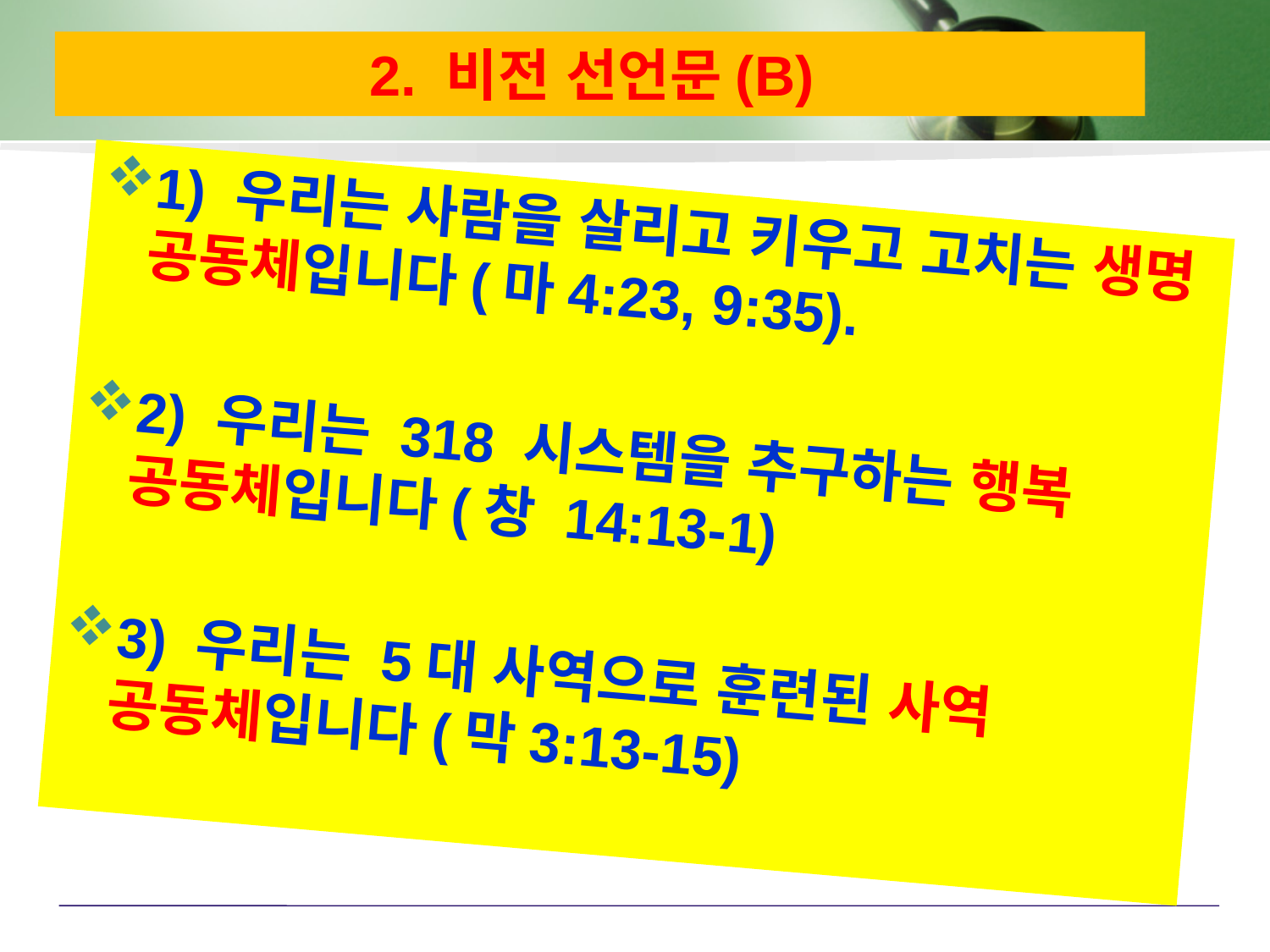

# 2. 비전 선언문(B)
1) 우리는 사람을 살리고 키우고 고치는 생명 공동체입니다(마4:23, 9:35).

2) 우리는 318 시스템을 추구하는 행복 공동체입니다(창 14:13-1)

3) 우리는 5대 사역으로 훈련된 사역 공동체입니다(막3:13-15)